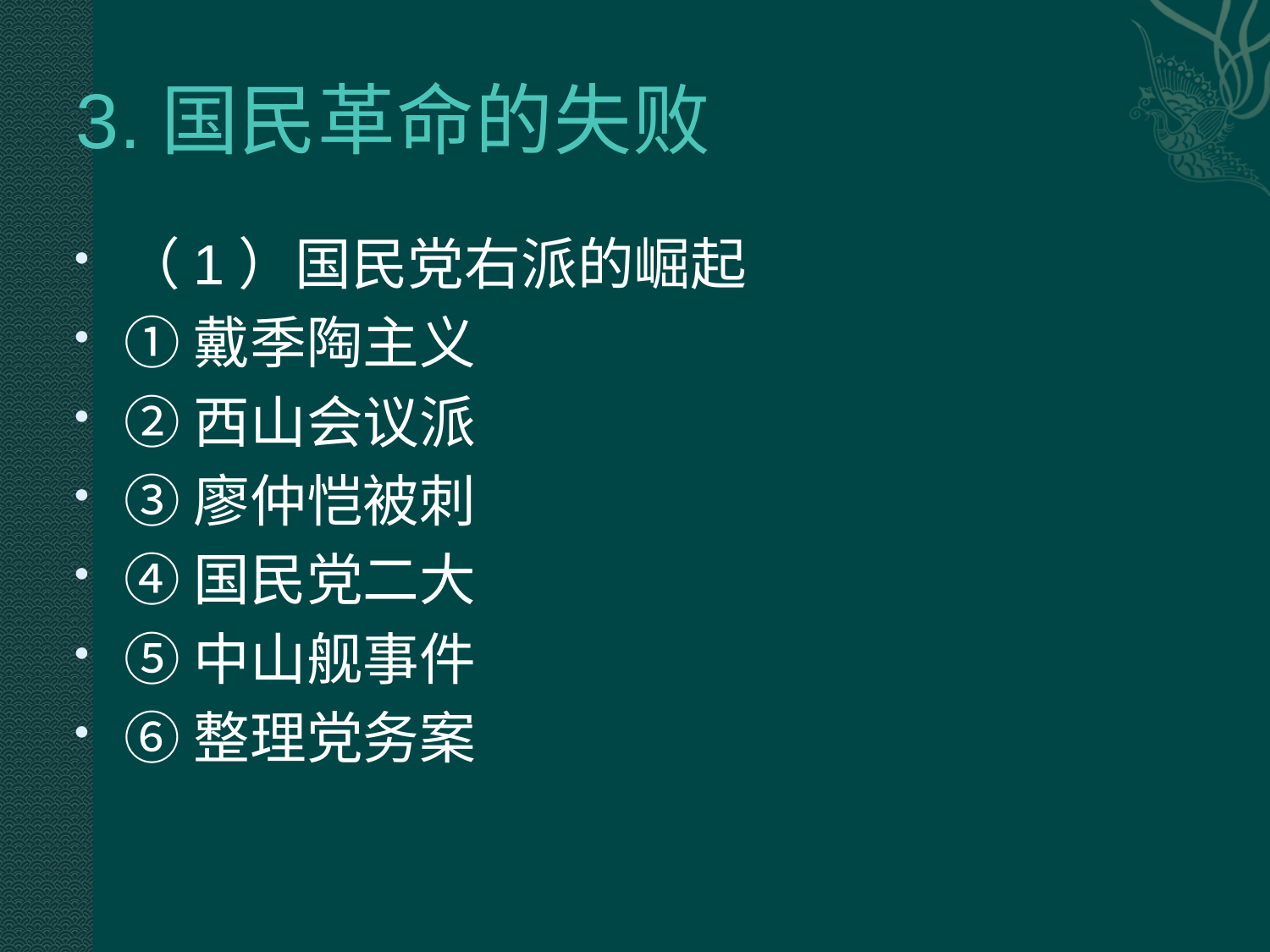

# 3.国民革命的失败
（1）国民党右派的崛起
①戴季陶主义
②西山会议派
③廖仲恺被刺
④国民党二大
⑤中山舰事件
⑥整理党务案